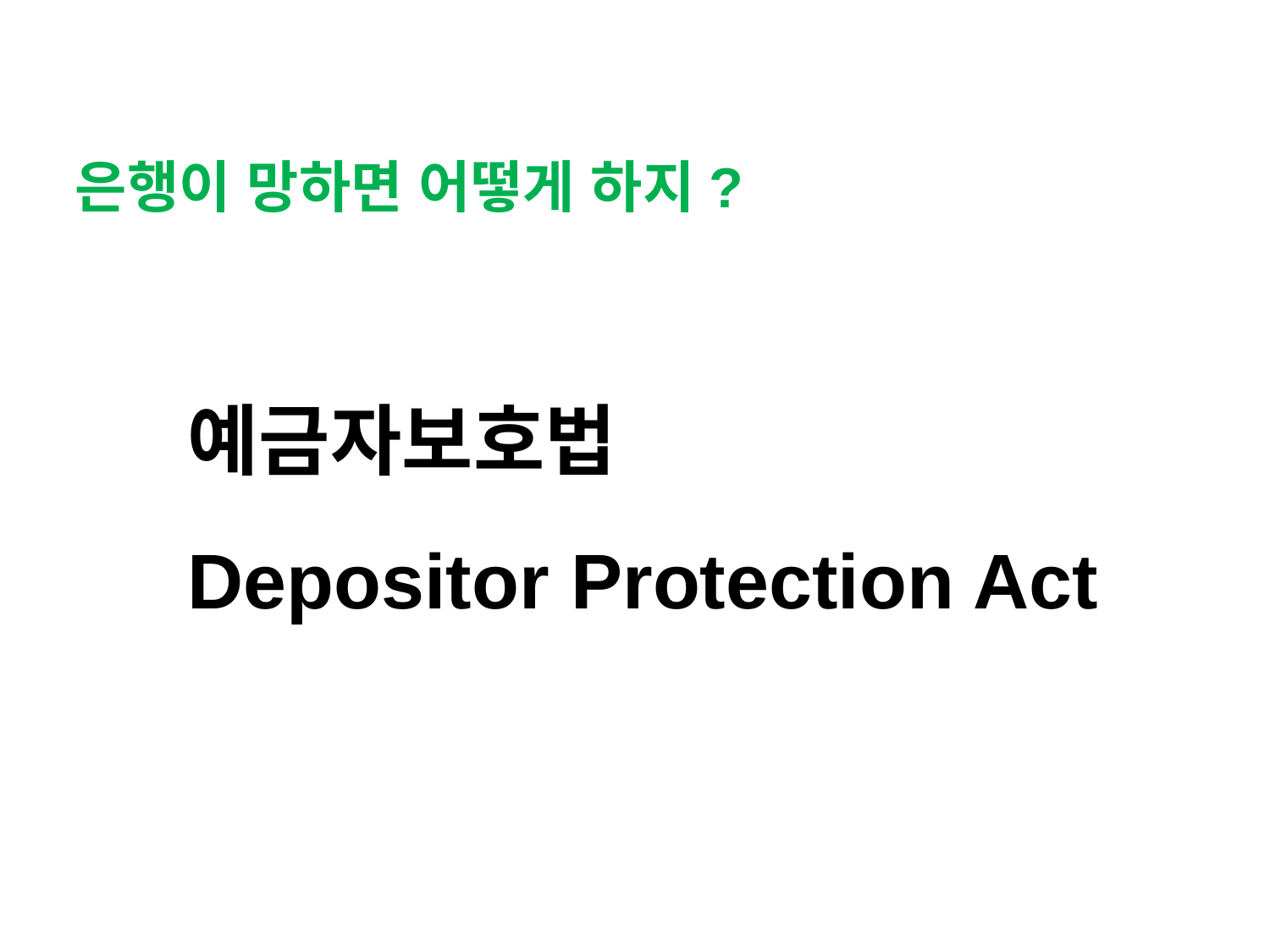

은행이 망하면 어떻게 하지?
예금자보호법
Depositor Protection Act